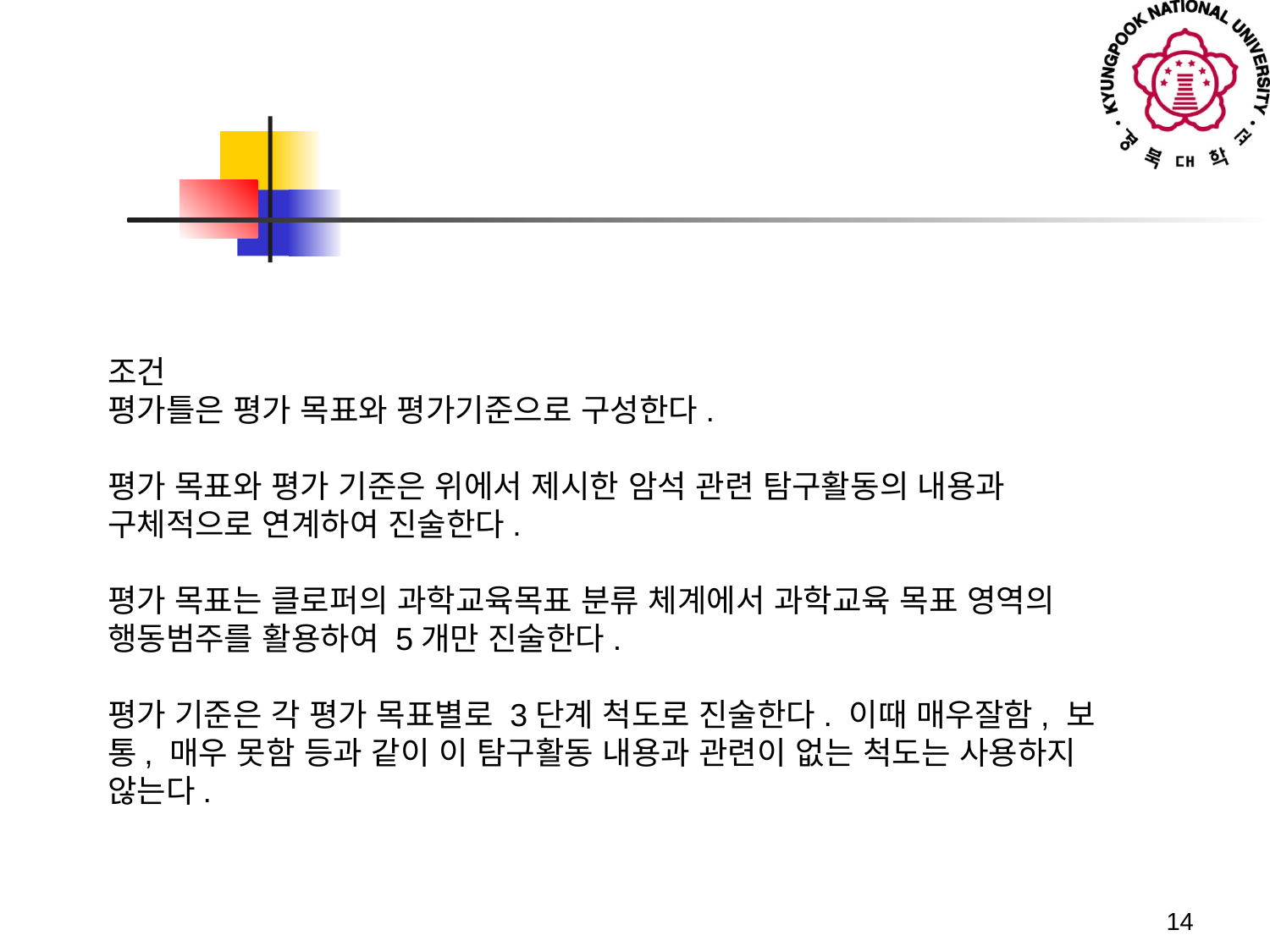

조건
평가틀은 평가 목표와 평가기준으로 구성한다.

평가 목표와 평가 기준은 위에서 제시한 암석 관련 탐구활동의 내용과 구체적으로 연계하여 진술한다.

평가 목표는 클로퍼의 과학교육목표 분류 체계에서 과학교육 목표 영역의 행동범주를 활용하여 5개만 진술한다.

평가 기준은 각 평가 목표별로 3단계 척도로 진술한다. 이때 매우잘함, 보통, 매우 못함 등과 같이 이 탐구활동 내용과 관련이 없는 척도는 사용하지 않는다.
14